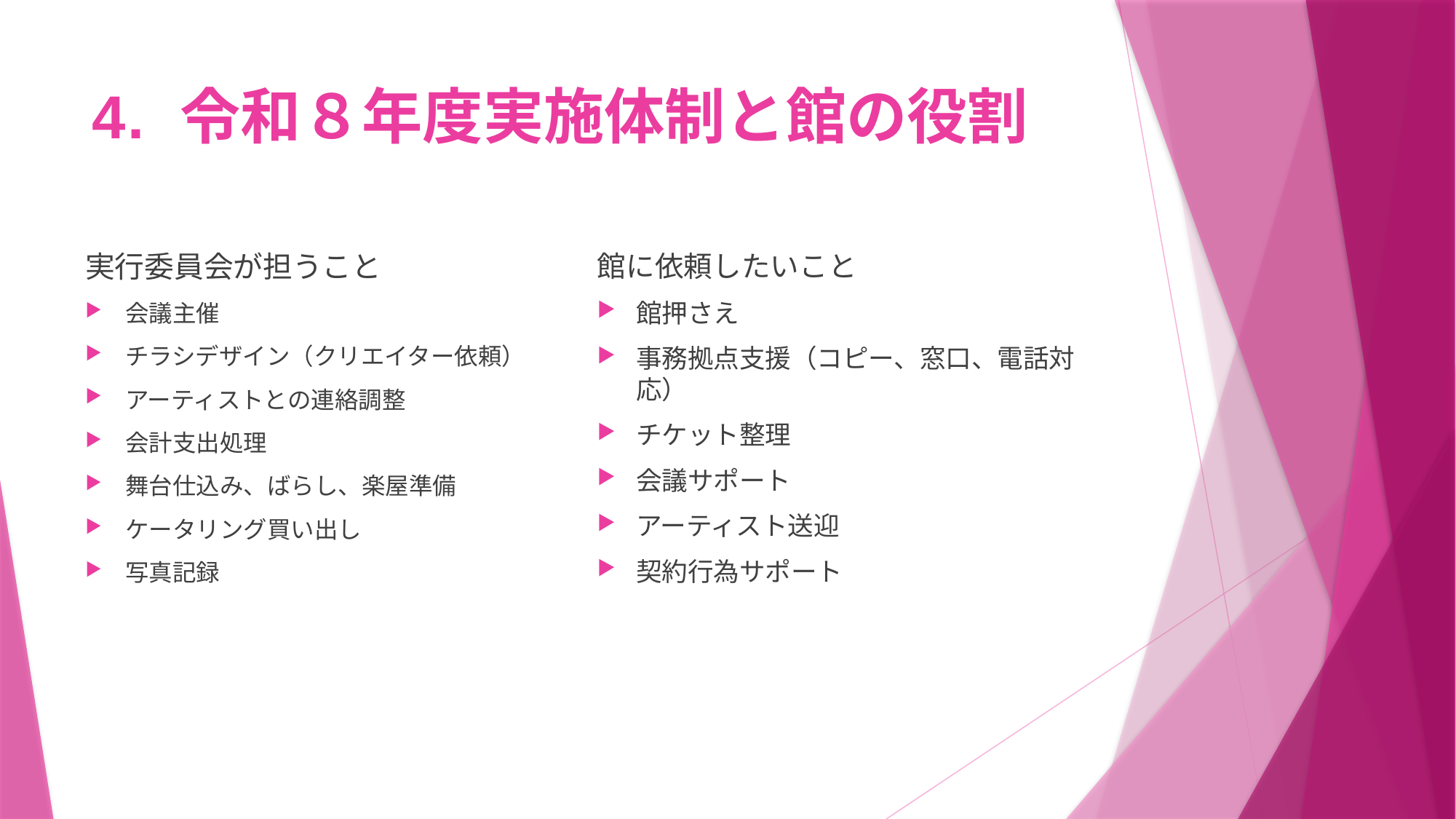

# 令和８年度実施体制と館の役割
実行委員会が担うこと
会議主催
チラシデザイン（クリエイター依頼）
アーティストとの連絡調整
会計支出処理
舞台仕込み、ばらし、楽屋準備
ケータリング買い出し
写真記録
館に依頼したいこと
館押さえ
事務拠点支援（コピー、窓口、電話対応）
チケット整理
会議サポート
アーティスト送迎
契約行為サポート